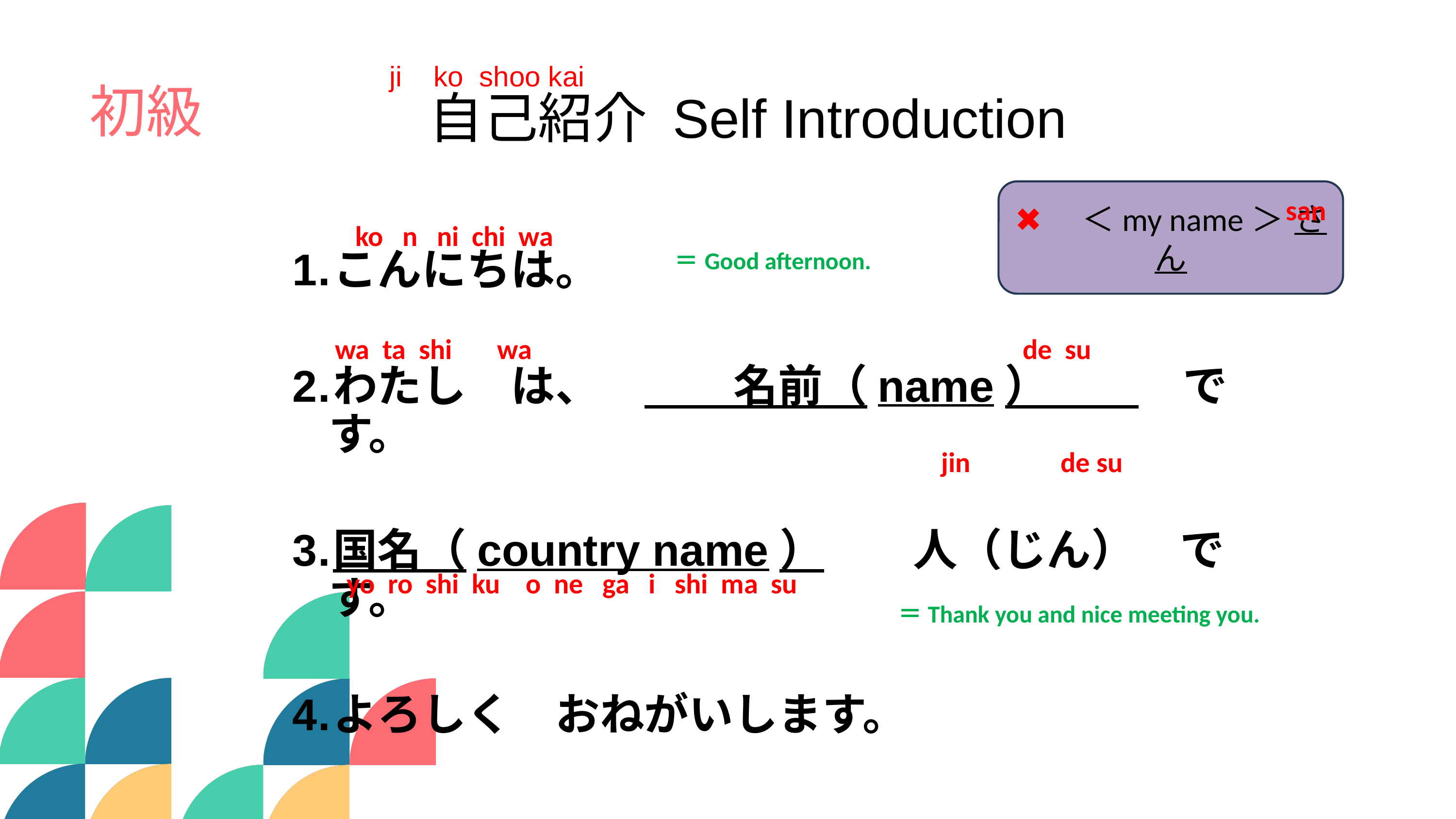

ji    ko  shoo kai
自己紹介 Self Introduction
初級
✖　＜my name＞ さん
　san
ko   n   ni  chi  wa
＝Good afternoon.
こんにちは。

わたし　は、　　　名前（name）　　　です。

国名（country name）　　人（じん）　です。

よろしく　おねがいします。
wa  ta  shi       wa                                                             　　　de  su
jin              de su

yo  ro  shi  ku    o  ne   ga   i   shi  ma  su

＝Thank you and nice meeting you.